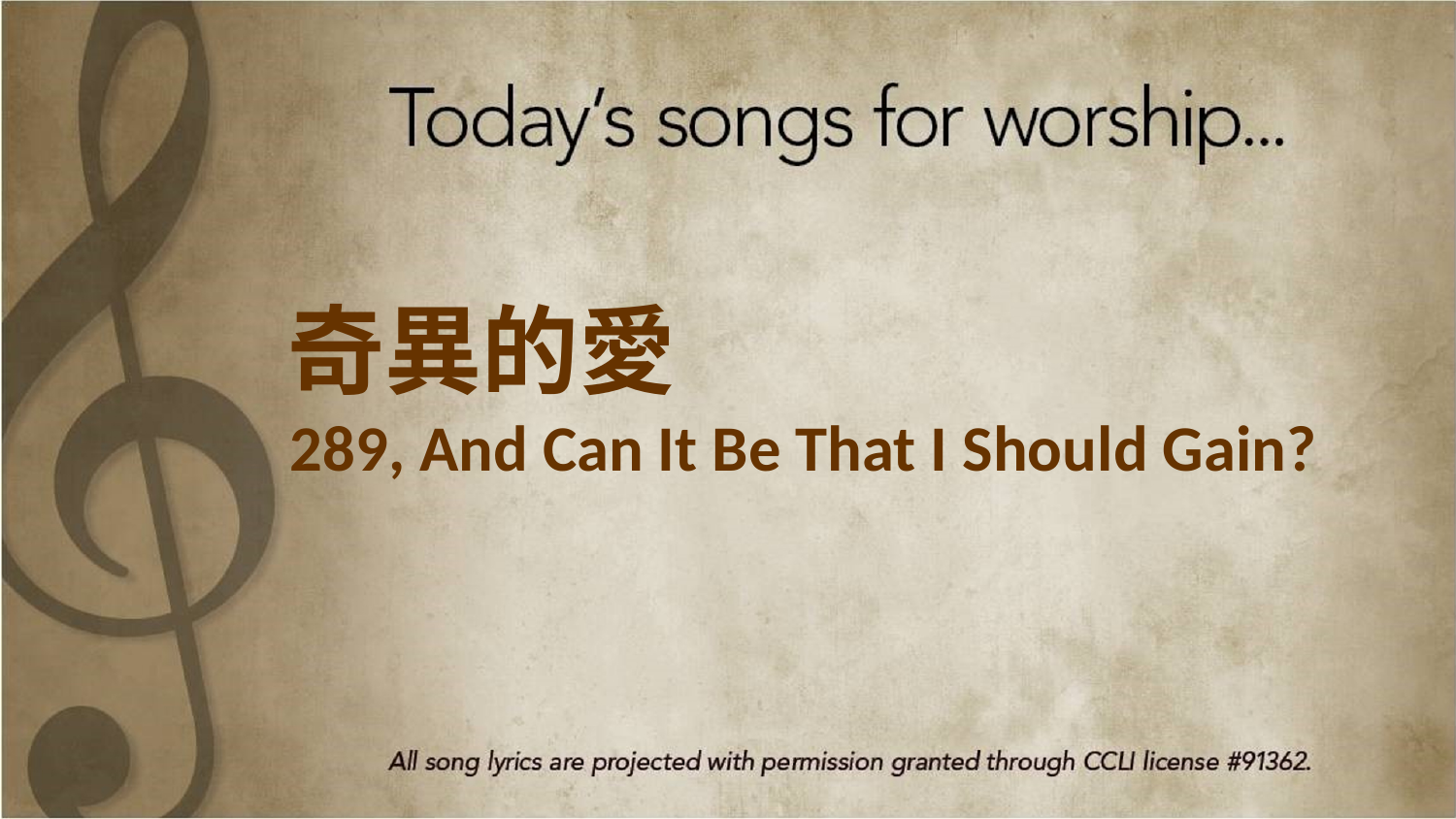

奇異的愛
289, And Can It Be That I Should Gain?